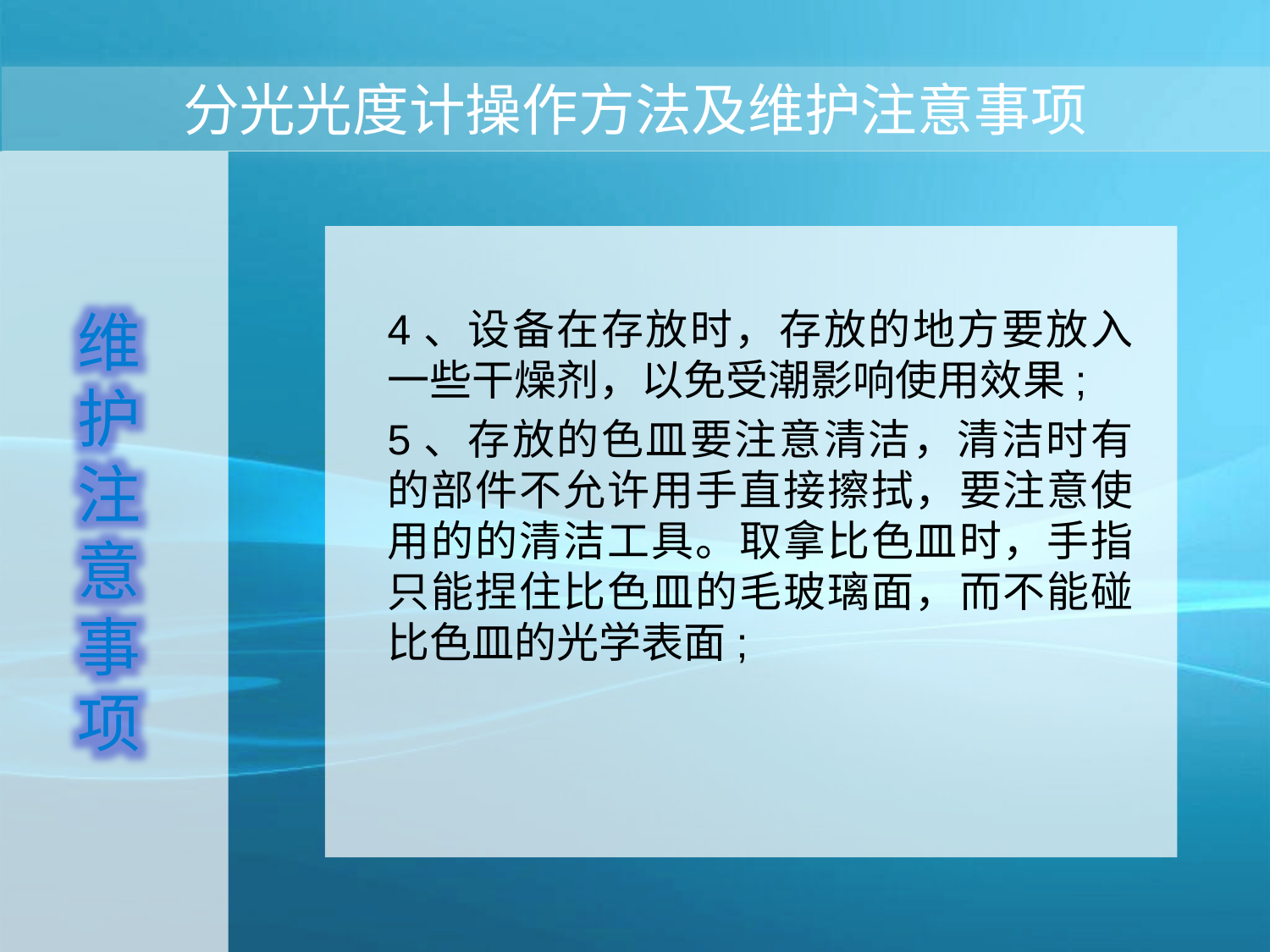

# 分光光度计操作方法及维护注意事项

维护注意事项
4、设备在存放时，存放的地方要放入一些干燥剂，以免受潮影响使用效果;
5、存放的色皿要注意清洁，清洁时有的部件不允许用手直接擦拭，要注意使用的的清洁工具。取拿比色皿时，手指只能捏住比色皿的毛玻璃面，而不能碰比色皿的光学表面;